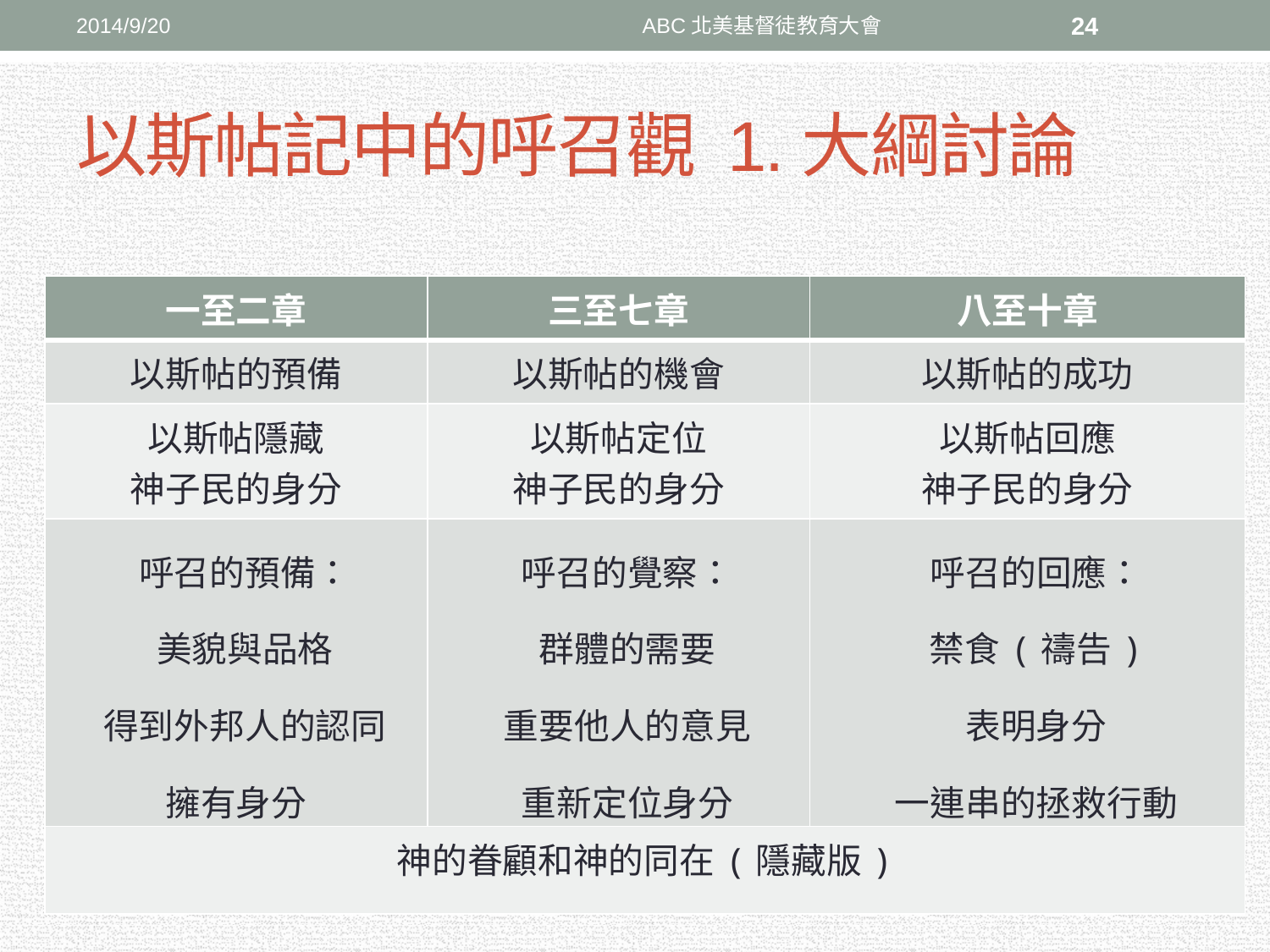

2014/9/20
ABC北美基督徒教育大會
24
# 以斯帖記中的呼召觀 1.大綱討論
| 一至二章 | 三至七章 | 八至十章 |
| --- | --- | --- |
| 以斯帖的預備 | 以斯帖的機會 | 以斯帖的成功 |
| 以斯帖隱藏 神子民的身分 | 以斯帖定位 神子民的身分 | 以斯帖回應 神子民的身分 |
| 呼召的預備： 美貌與品格 得到外邦人的認同 擁有身分 | 呼召的覺察： 群體的需要 重要他人的意見 重新定位身分 | 呼召的回應： 禁食(禱告) 表明身分 一連串的拯救行動 |
| 神的眷顧和神的同在(隱藏版) |  |  |